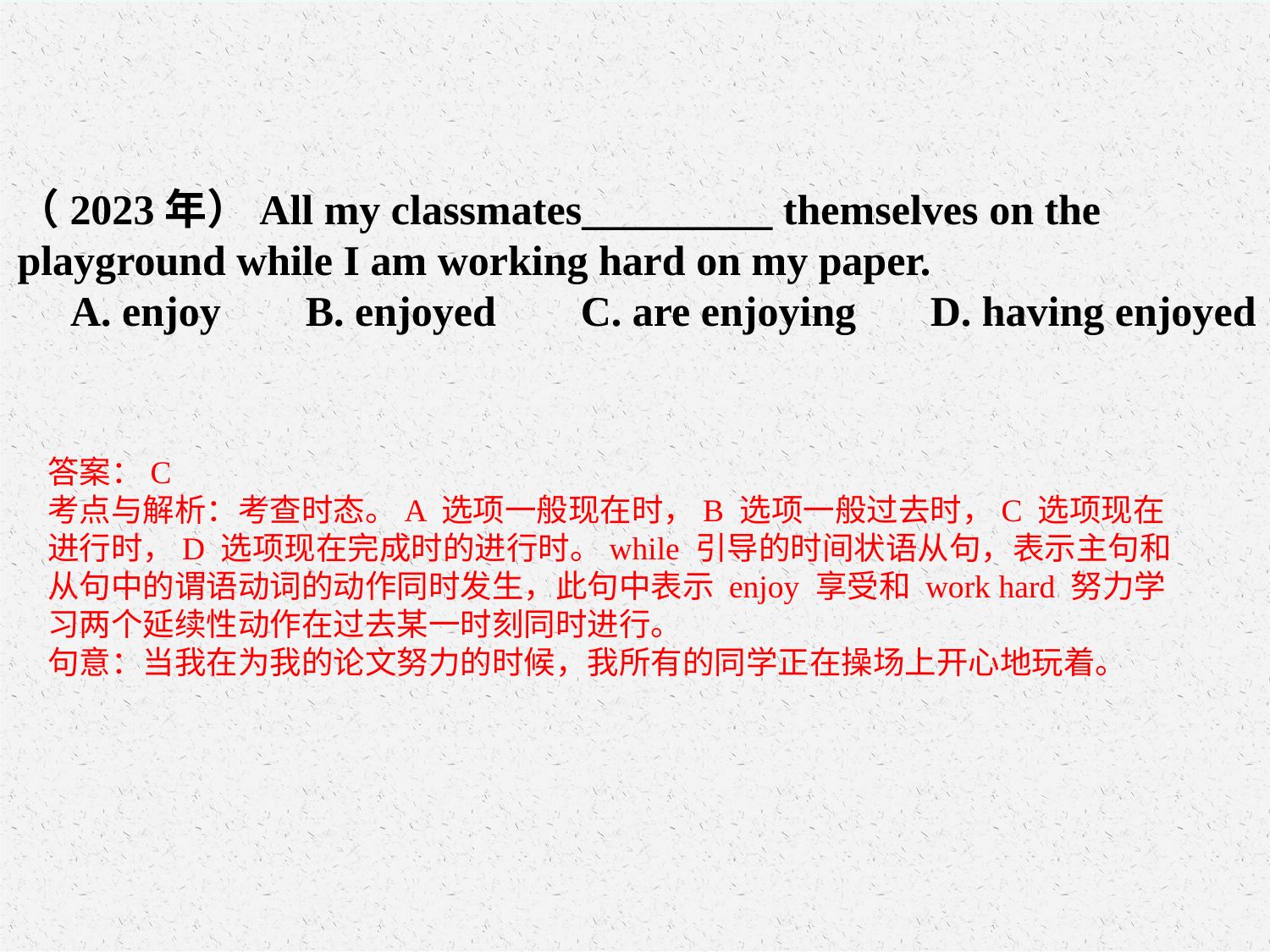

（2023年）All my classmates_________ themselves on the  playground while I am working hard on my paper.
     A. enjoy        B. enjoyed        C. are enjoying       D. having enjoyed
答案：C
考点与解析：考查时态。A 选项一般现在时，B 选项一般过去时，C 选项现在进行时，D 选项现在完成时的进行时。while 引导的时间状语从句，表示主句和从句中的谓语动词的动作同时发生，此句中表示 enjoy 享受和 work hard 努力学习两个延续性动作在过去某一时刻同时进行。
句意：当我在为我的论文努力的时候，我所有的同学正在操场上开心地玩着。